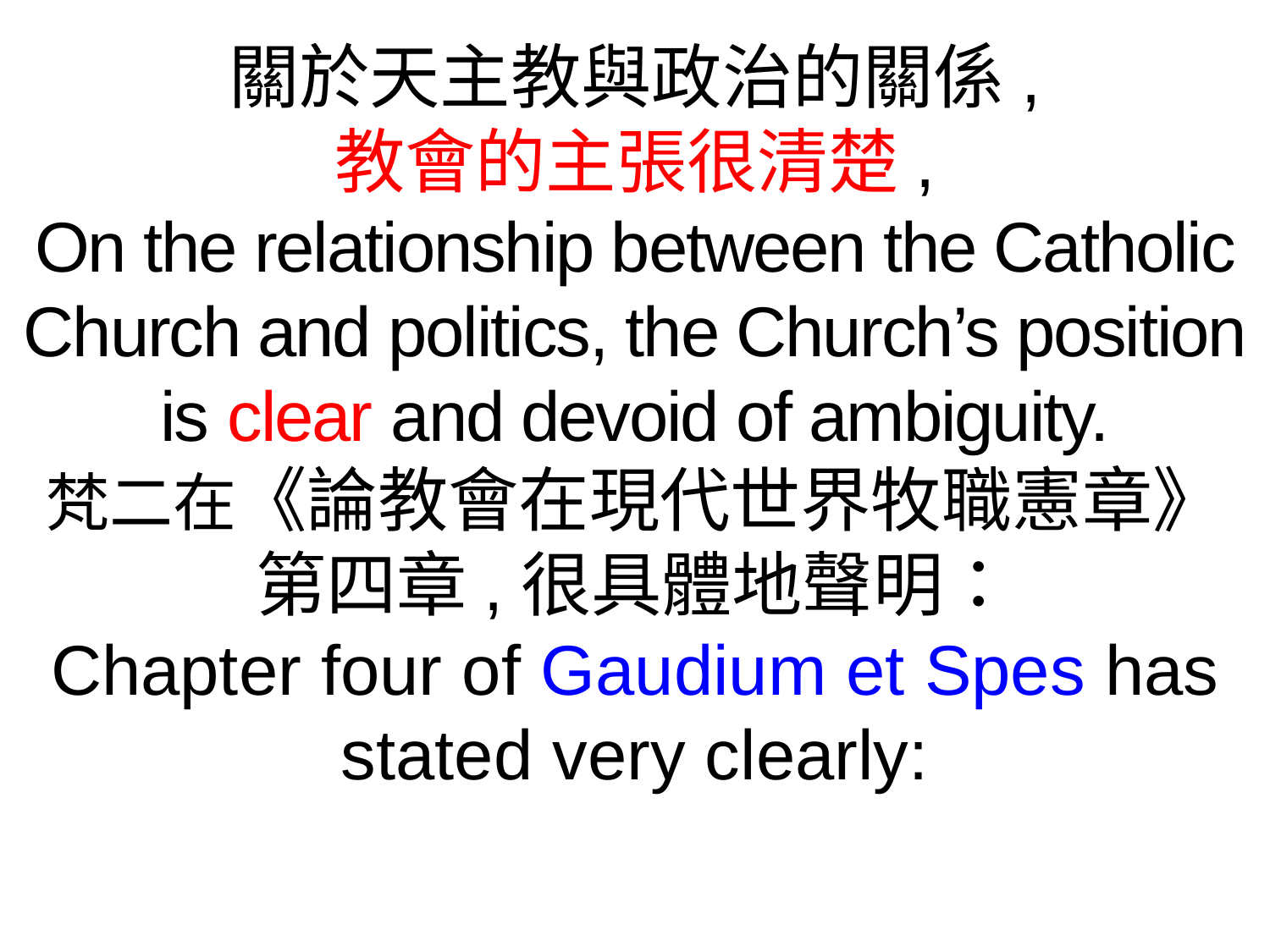

關於天主教與政治的關係,
教會的主張很清楚,
On the relationship between the Catholic Church and politics, the Church’s position is clear and devoid of ambiguity.
梵二在《論教會在現代世界牧職憲章》第四章,很具體地聲明：
Chapter four of Gaudium et Spes has stated very clearly: